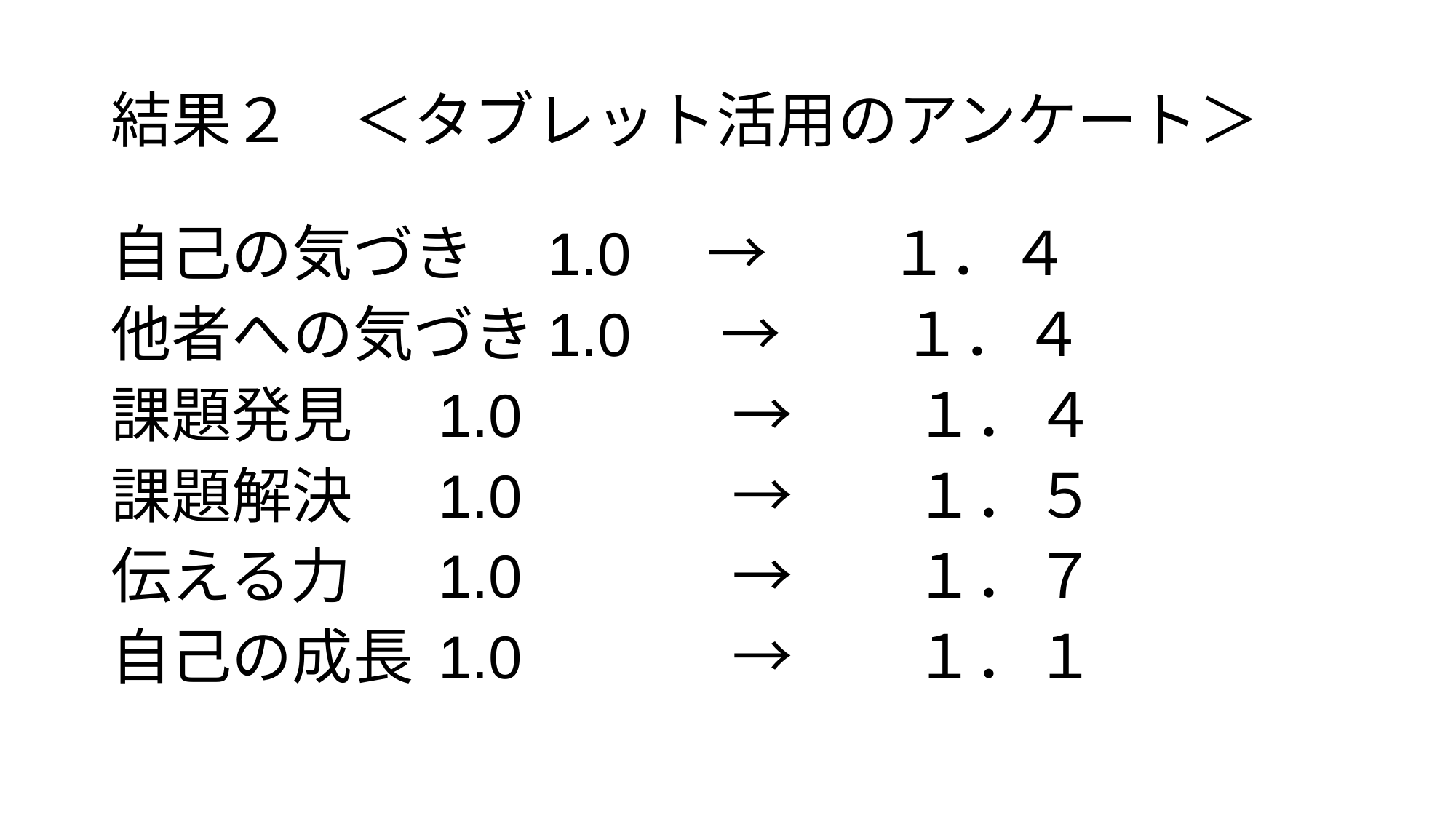

# 結果２　＜タブレット活用のアンケート＞
自己の気づき	1.0　→　　１．４
他者への気づき	1.0　 →　　１．４
課題発見	1.0　　　 →　　１．４
課題解決	1.0　　　 →　　１．５
伝える力	1.0　　　 →　　１．７
自己の成長	1.0　　　 →　　１．１